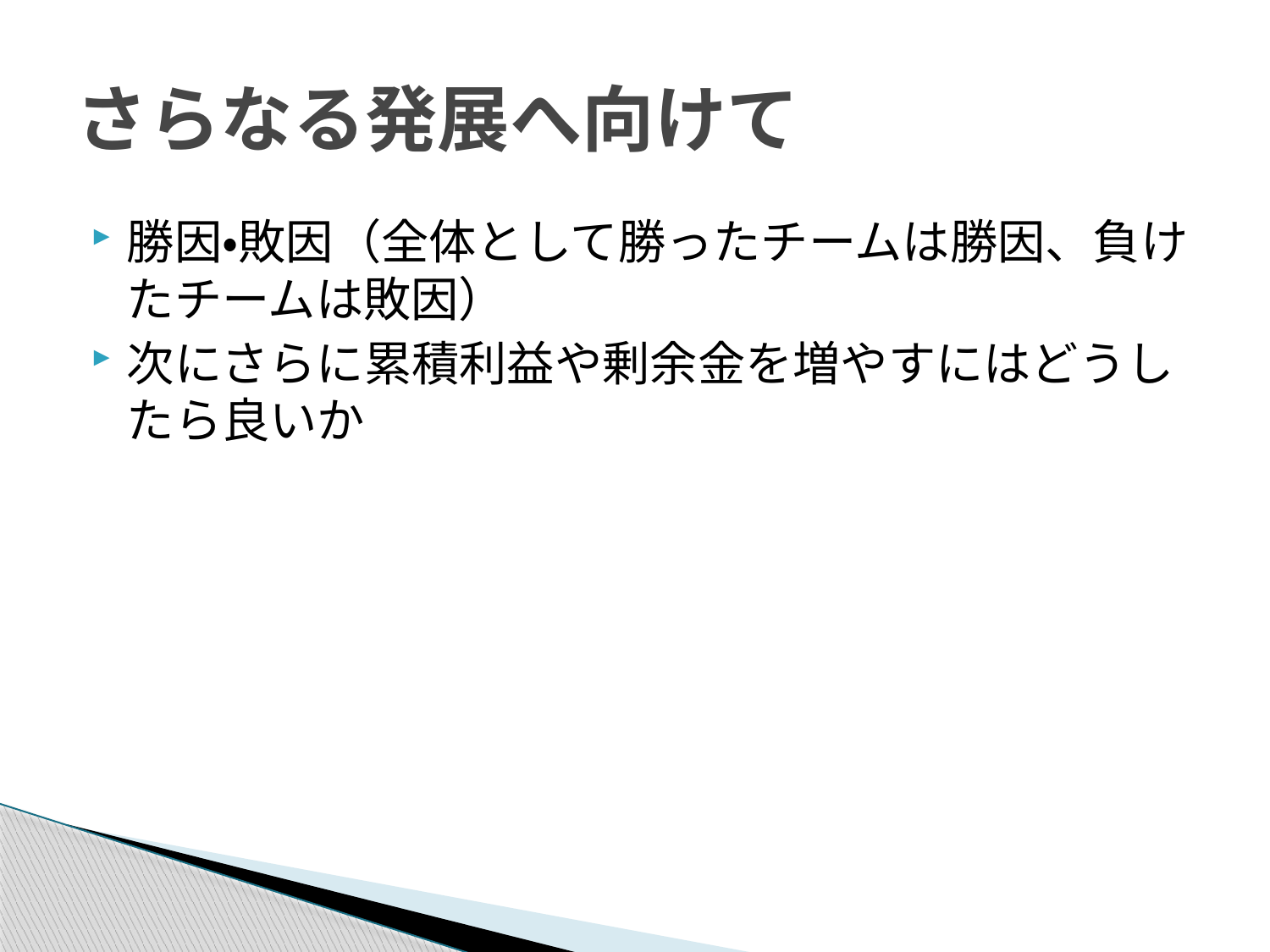

# さらなる発展へ向けて
勝因・敗因（全体として勝ったチームは勝因、負けたチームは敗因）
次にさらに累積利益や剰余金を増やすにはどうしたら良いか